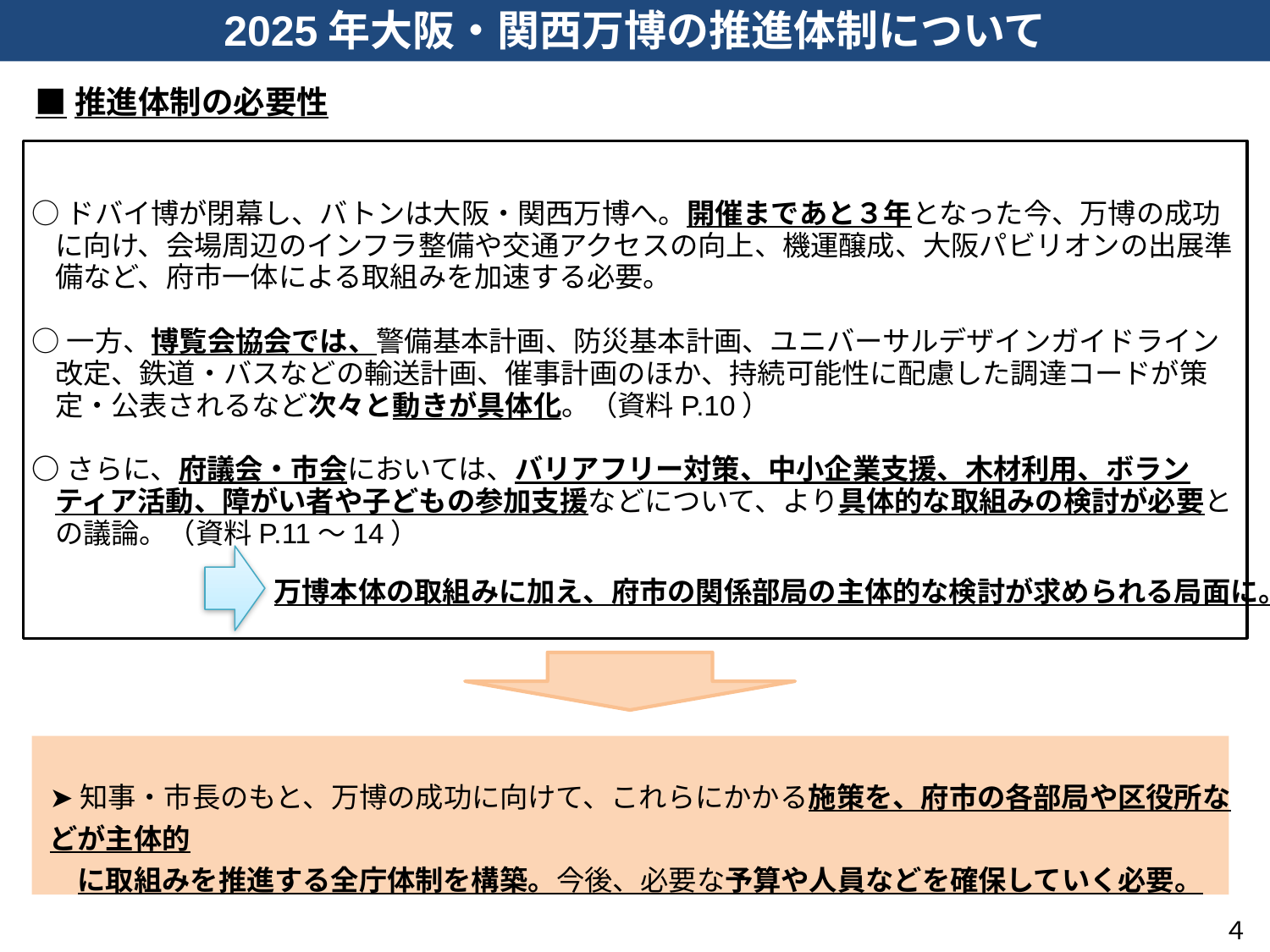

2025年大阪・関西万博の推進体制について
■推進体制の必要性

○ドバイ博が閉幕し、バトンは大阪・関西万博へ。開催まであと３年となった今、万博の成功に向け、会場周辺のインフラ整備や交通アクセスの向上、機運醸成、大阪パビリオンの出展準備など、府市一体による取組みを加速する必要。

○一方、博覧会協会では、警備基本計画、防災基本計画、ユニバーサルデザインガイドライン改定、鉄道・バスなどの輸送計画、催事計画のほか、持続可能性に配慮した調達コードが策定・公表されるなど次々と動きが具体化。（資料P.10）

○さらに、府議会・市会においては、バリアフリー対策、中小企業支援、木材利用、ボランティア活動、障がい者や子どもの参加支援などについて、より具体的な取組みの検討が必要との議論。（資料P.11～14）

万博本体の取組みに加え、府市の関係部局の主体的な検討が求められる局面に。

➤知事・市長のもと、万博の成功に向けて、これらにかかる施策を、府市の各部局や区役所などが主体的
　に取組みを推進する全庁体制を構築。今後、必要な予算や人員などを確保していく必要。
４